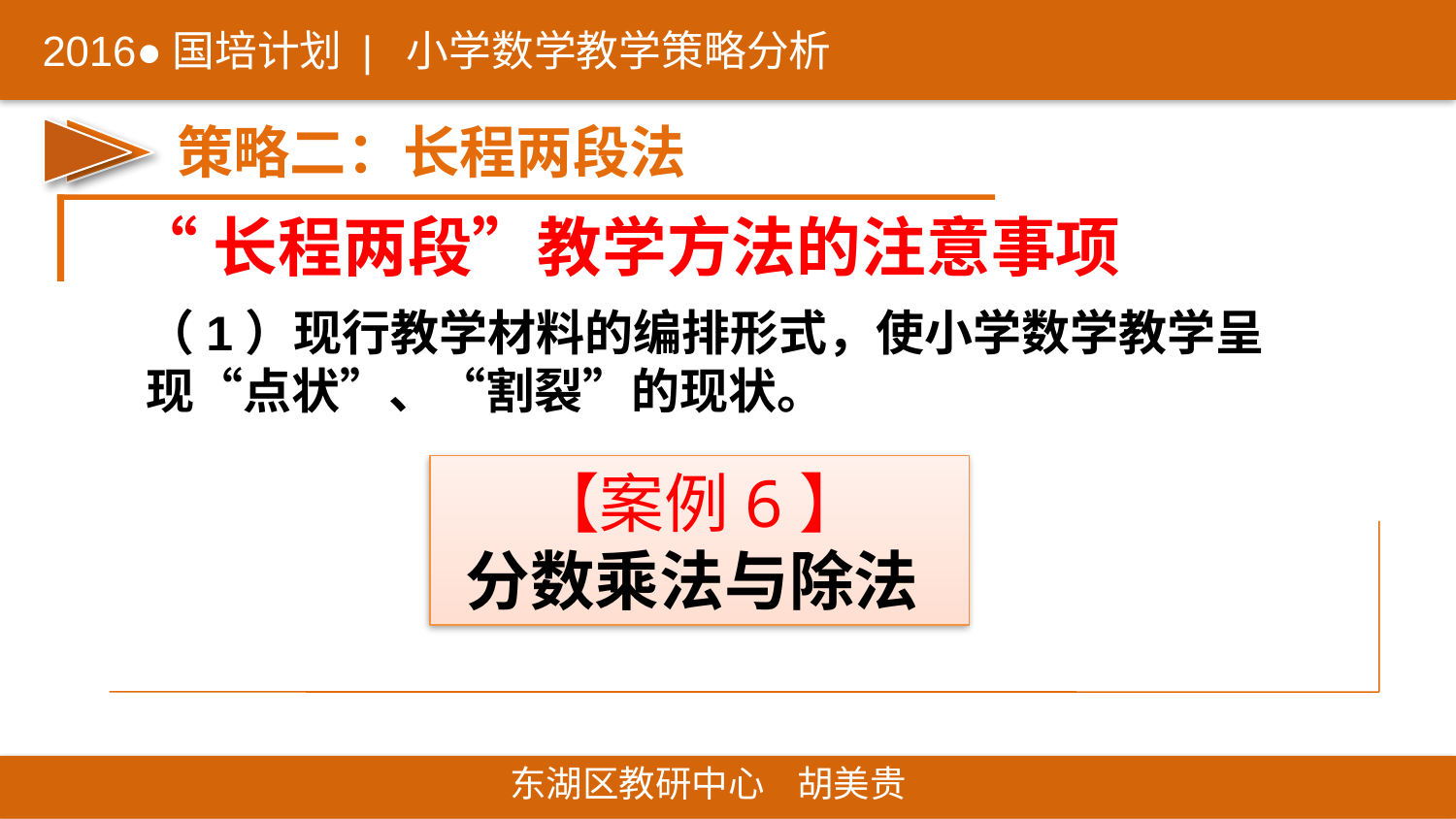

“长程两段”教学方法的注意事项
（1）现行教学材料的编排形式，使小学数学教学呈现“点状”、“割裂”的现状。
【案例6】
分数乘法与除法